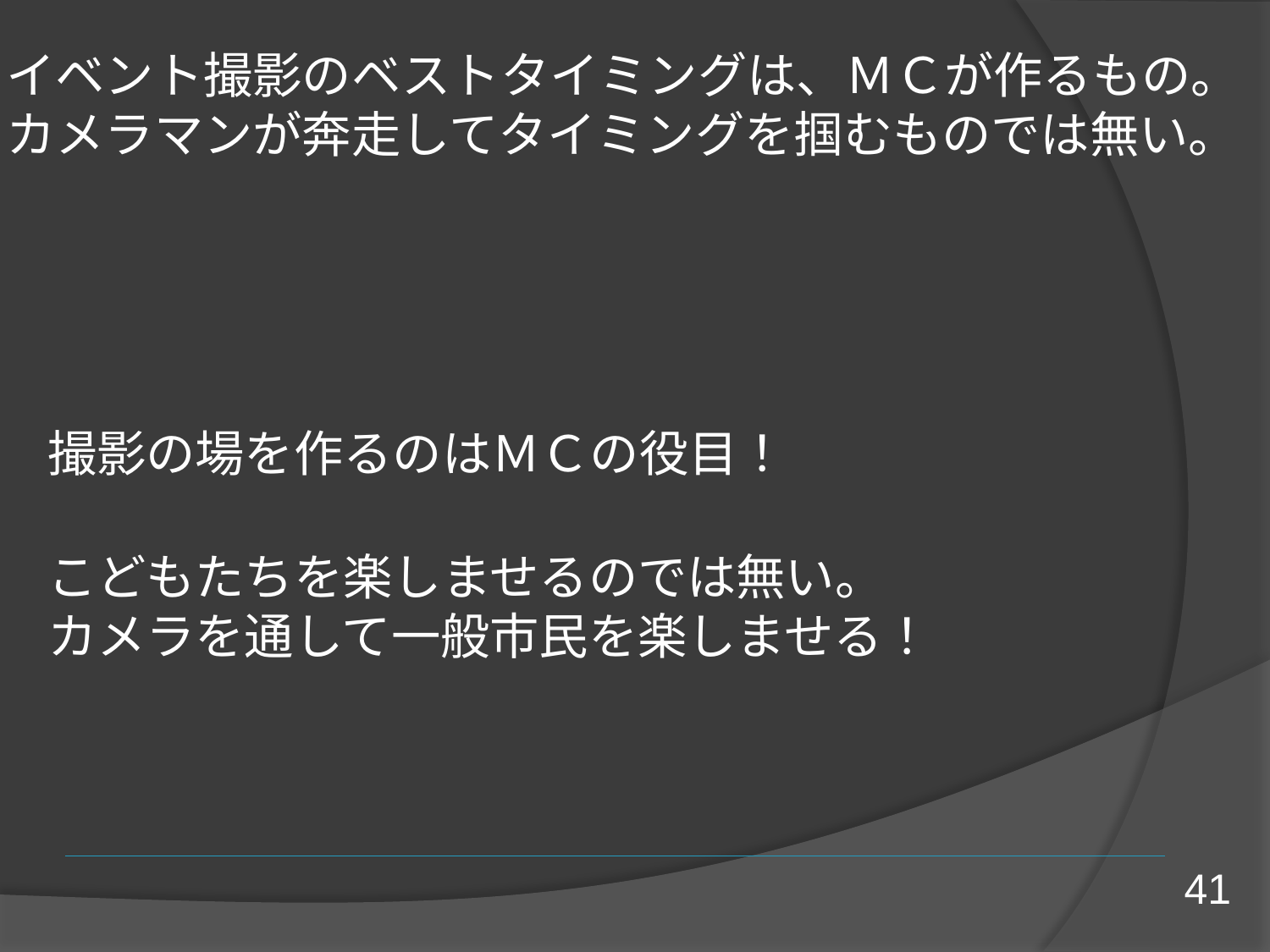

# イベント撮影のベストタイミングは、ＭＣが作るもの。 カメラマンが奔走してタイミングを掴むものでは無い。
撮影の場を作るのはＭＣの役目！
こどもたちを楽しませるのでは無い。
カメラを通して一般市民を楽しませる！
41